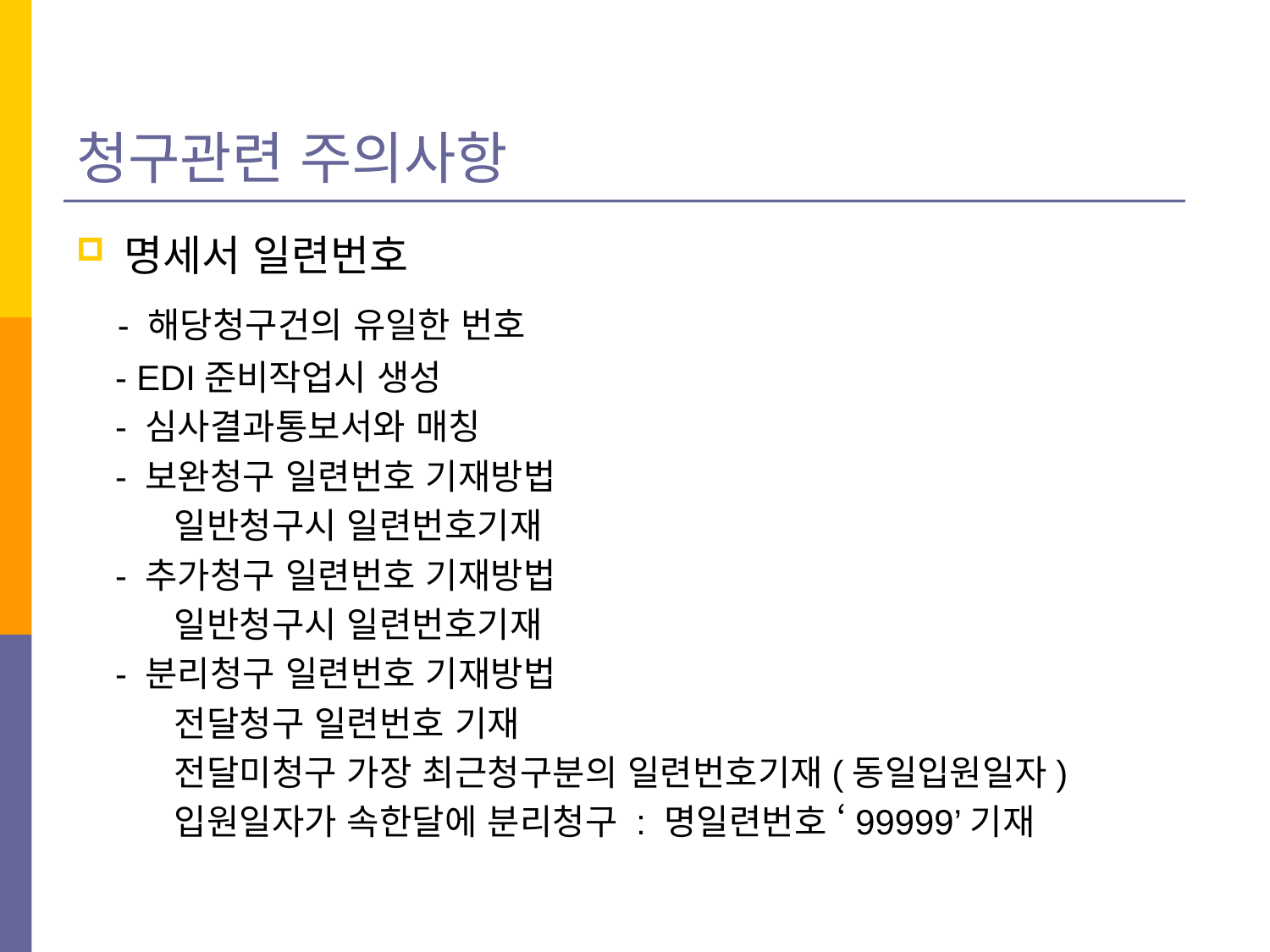

# 청구관련 주의사항
명세서 일련번호
   - 해당청구건의 유일한 번호
    - EDI준비작업시 생성
    - 심사결과통보서와 매칭
    - 보완청구 일련번호 기재방법
         일반청구시 일련번호기재
    - 추가청구 일련번호 기재방법
         일반청구시 일련번호기재
    - 분리청구 일련번호 기재방법
         전달청구 일련번호 기재
         전달미청구 가장 최근청구분의 일련번호기재(동일입원일자)
         입원일자가 속한달에 분리청구 : 명일련번호 ‘99999’기재